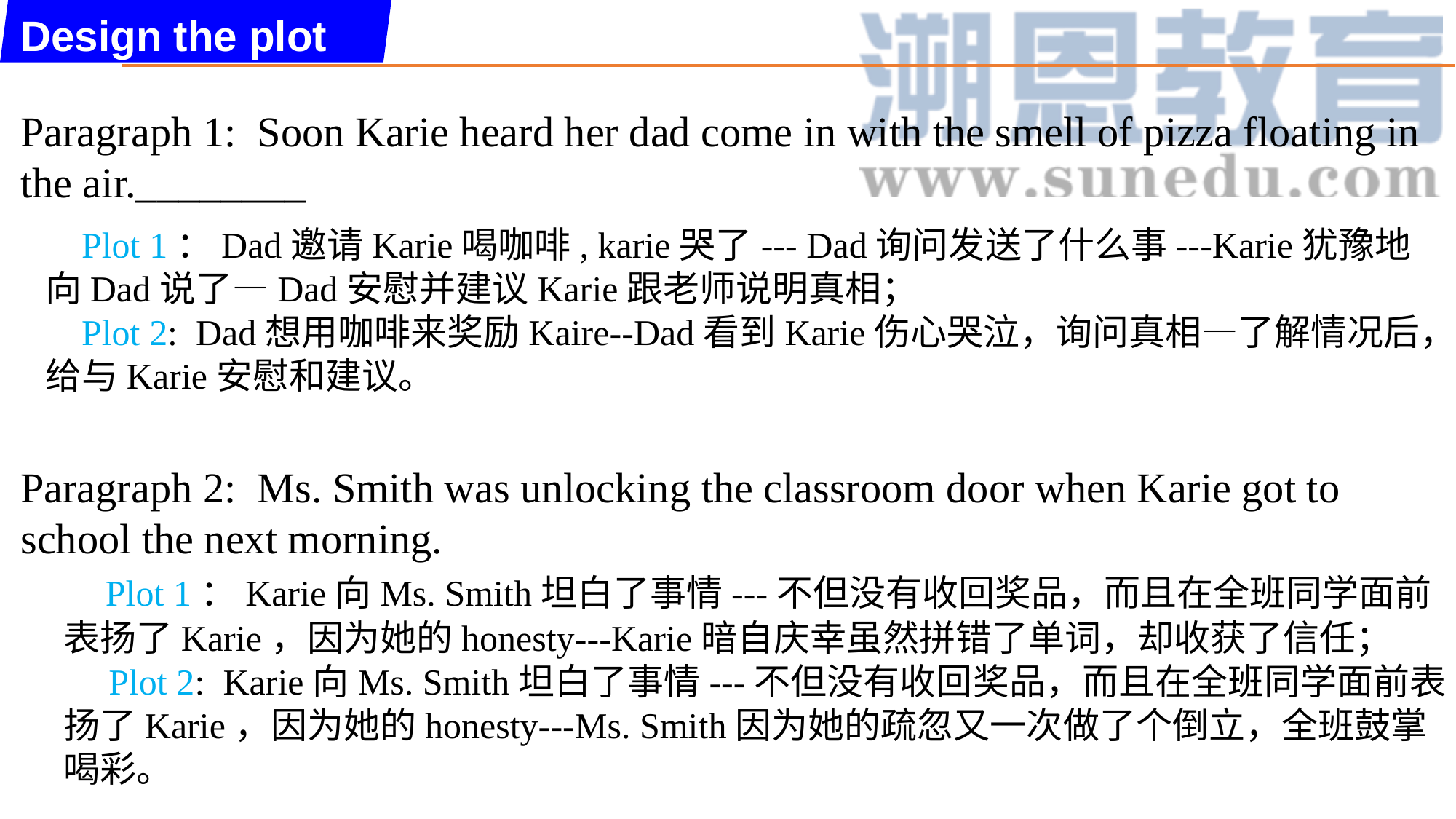

Design the plot
Paragraph 1:  Soon Karie heard her dad come in with the smell of pizza floating in the air.________

Paragraph 2:  Ms. Smith was unlocking the classroom door when Karie got to school the next morning.
    Plot 1：Dad邀请Karie喝咖啡, karie哭了--- Dad询问发送了什么事---Karie犹豫地向Dad说了—Dad安慰并建议Karie跟老师说明真相；
    Plot 2:  Dad想用咖啡来奖励Kaire--Dad看到Karie伤心哭泣，询问真相—了解情况后，给与Karie安慰和建议。
    Plot 1：Karie向Ms. Smith坦白了事情---不但没有收回奖品，而且在全班同学面前表扬了Karie，因为她的honesty---Karie暗自庆幸虽然拼错了单词，却收获了信任；
     Plot 2:  Karie向Ms. Smith坦白了事情---不但没有收回奖品，而且在全班同学面前表扬了Karie，因为她的honesty---Ms. Smith因为她的疏忽又一次做了个倒立，全班鼓掌喝彩。